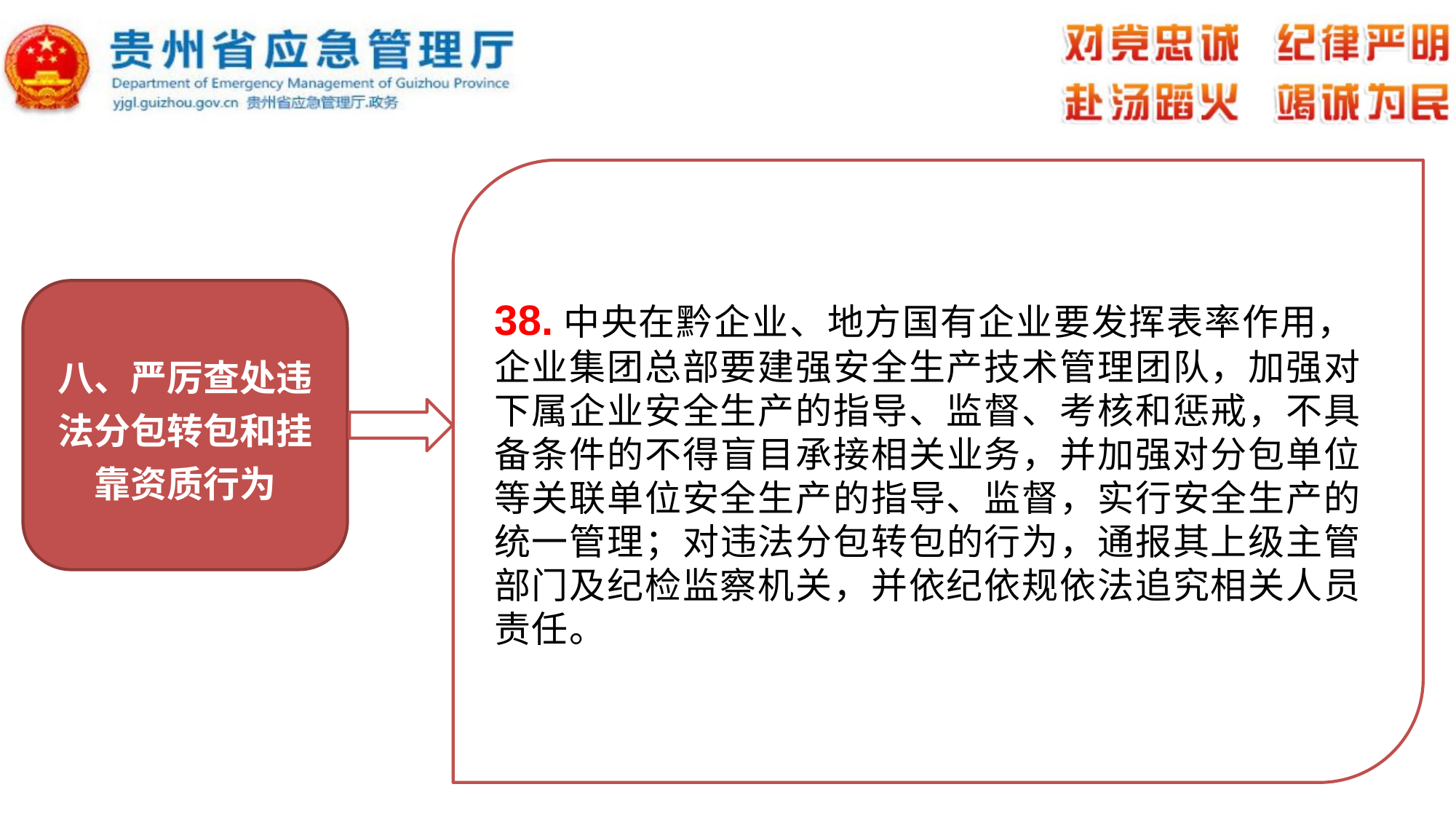

38.中央在黔企业、地方国有企业要发挥表率作用，企业集团总部要建强安全生产技术管理团队，加强对下属企业安全生产的指导、监督、考核和惩戒，不具备条件的不得盲目承接相关业务，并加强对分包单位等关联单位安全生产的指导、监督，实行安全生产的统一管理；对违法分包转包的行为，通报其上级主管部门及纪检监察机关，并依纪依规依法追究相关人员责任。
八、严厉查处违法分包转包和挂靠资质行为